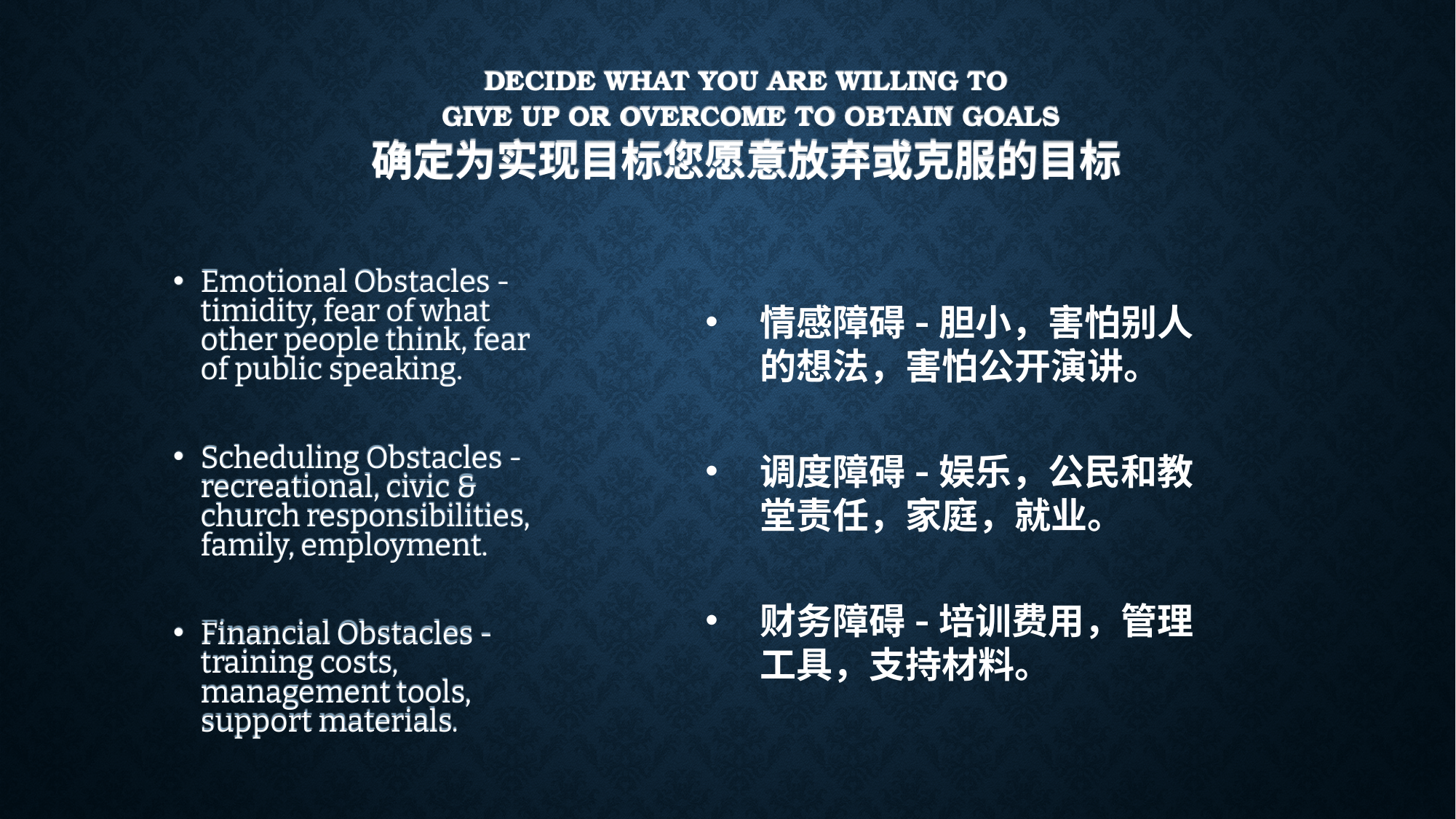

Decide What You are Willing to
 Give Up or Overcome to Obtain Goals
确定为实现目标您愿意放弃或克服的目标
Emotional Obstacles - timidity, fear of what other people think, fear of public speaking.

Scheduling Obstacles - recreational, civic & church responsibilities, family, employment.

Financial Obstacles - training costs, management tools, support materials.
情感障碍-胆小，害怕别人的想法，害怕公开演讲。

调度障碍-娱乐，公民和教堂责任，家庭，就业。

财务障碍-培训费用，管理工具，支持材料。